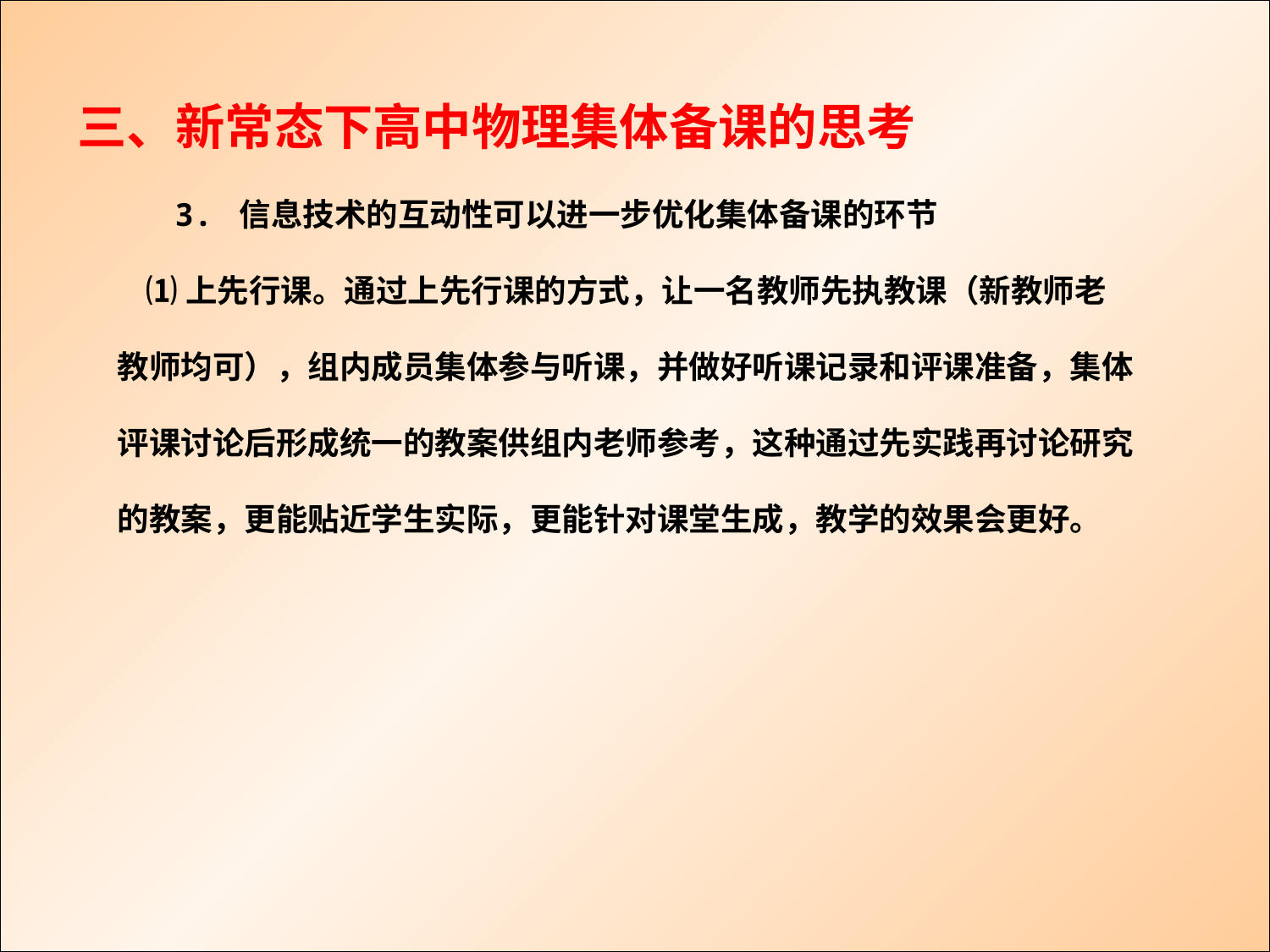

三、新常态下高中物理集体备课的思考
   3. 信息技术的互动性可以进一步优化集体备课的环节
    ⑴上先行课。通过上先行课的方式，让一名教师先执教课（新教师老教师均可），组内成员集体参与听课，并做好听课记录和评课准备，集体评课讨论后形成统一的教案供组内老师参考，这种通过先实践再讨论研究的教案，更能贴近学生实际，更能针对课堂生成，教学的效果会更好。